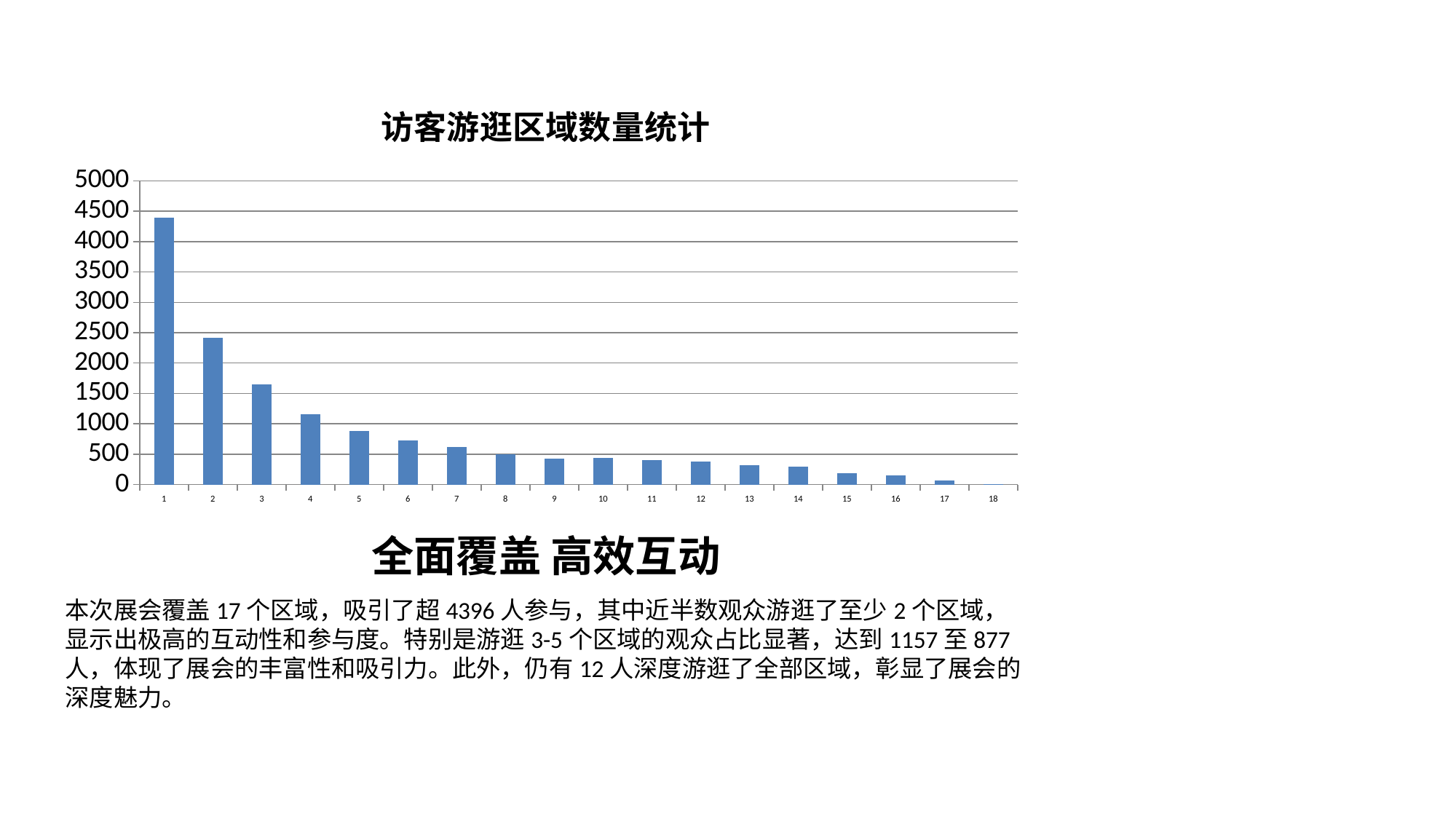

### Chart: 访客游逛区域数量统计

| Category | 访问次数 |
|---|---|
| 1 | 4396.0 |
| 2 | 2420.0 |
| 3 | 1650.0 |
| 4 | 1157.0 |
| 5 | 877.0 |
| 6 | 723.0 |
| 7 | 614.0 |
| 8 | 504.0 |
| 9 | 423.0 |
| 10 | 437.0 |
| 11 | 403.0 |
| 12 | 373.0 |
| 13 | 322.0 |
| 14 | 299.0 |
| 15 | 191.0 |
| 16 | 155.0 |
| 17 | 67.0 |
| 18 | 12.0 |
全面覆盖 高效互动
本次展会覆盖17个区域，吸引了超4396人参与，其中近半数观众游逛了至少2个区域，显示出极高的互动性和参与度。特别是游逛3-5个区域的观众占比显著，达到1157至877人，体现了展会的丰富性和吸引力。此外，仍有12人深度游逛了全部区域，彰显了展会的深度魅力。